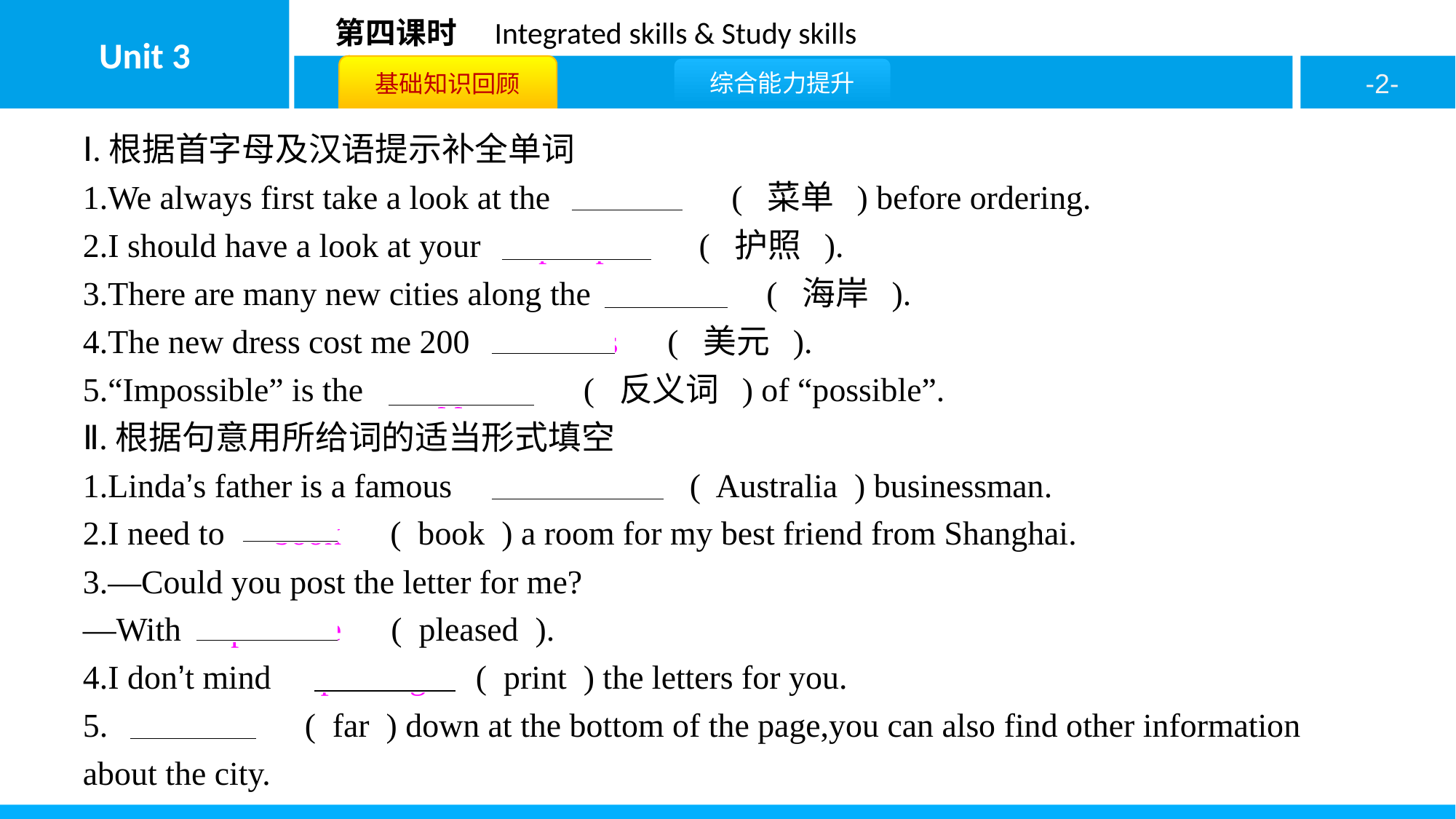

Ⅰ.根据首字母及汉语提示补全单词
1.We always first take a look at the 　menu　(  菜单  ) before ordering.
2.I should have a look at your 　passport　(  护照  ).
3.There are many new cities along the 　coast　(  海岸  ).
4.The new dress cost me 200 　dollars　(  美元  ).
5.“Impossible” is the 　opposite　(  反义词  ) of “possible”.
Ⅱ.根据句意用所给词的适当形式填空
1.Linda’s father is a famous　Australian　(  Australia  ) businessman.
2.I need to　book　(  book  ) a room for my best friend from Shanghai.
3.—Could you post the letter for me?
—With　pleasure　(  pleased  ).
4.I don’t mind　printing　(  print  ) the letters for you.
5.　Further　(  far  ) down at the bottom of the page,you can also find other information about the city.